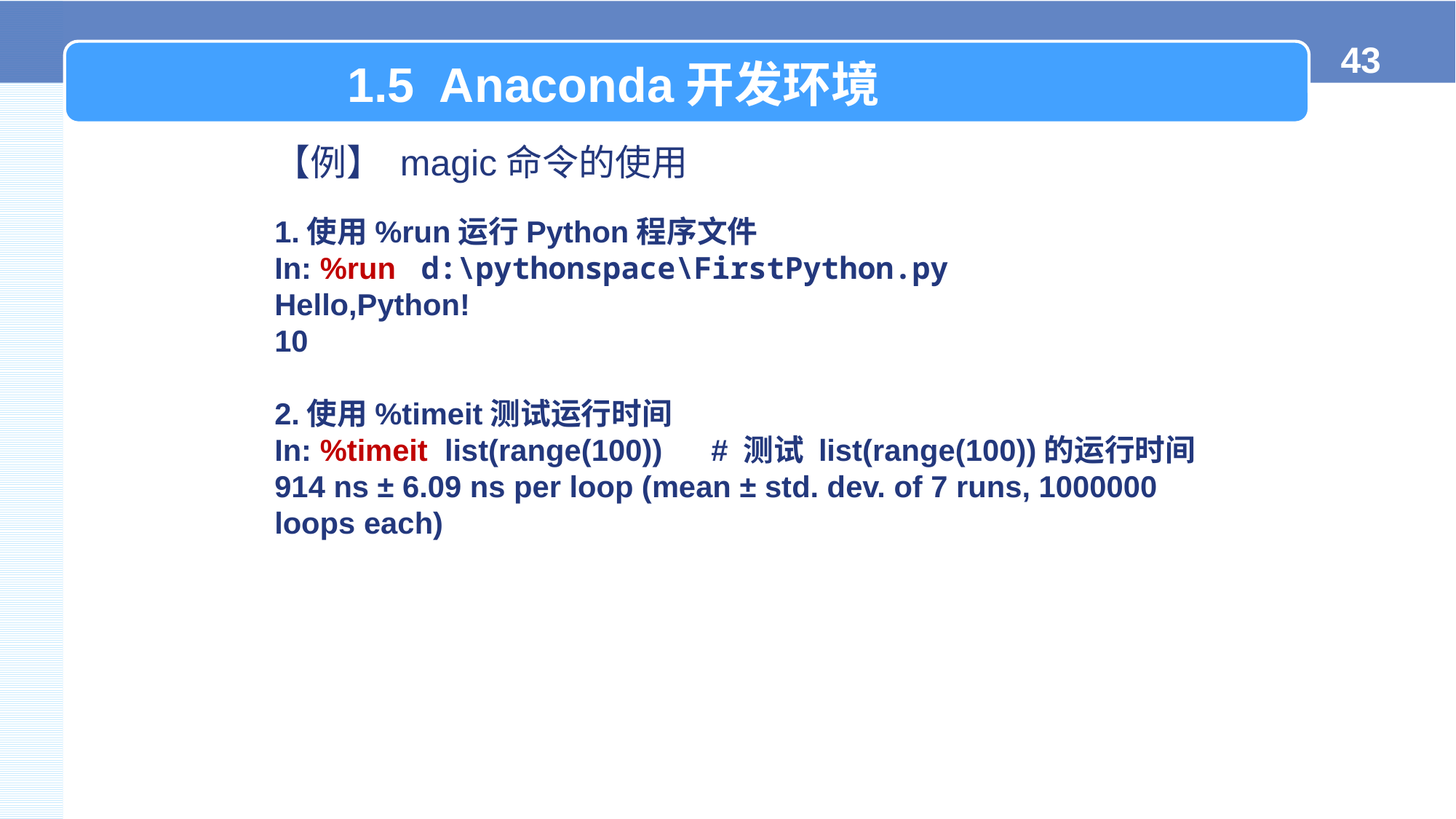

1.5  Anaconda开发环境
【例】 magic命令的使用
1.使用%run运行Python程序文件
In: %run   d:\pythonspace\FirstPython.py
Hello,Python!
10

2.使用%timeit测试运行时间
In: %timeit  list(range(100))  	# 测试 list(range(100))的运行时间
914 ns ± 6.09 ns per loop (mean ± std. dev. of 7 runs, 1000000 loops each)